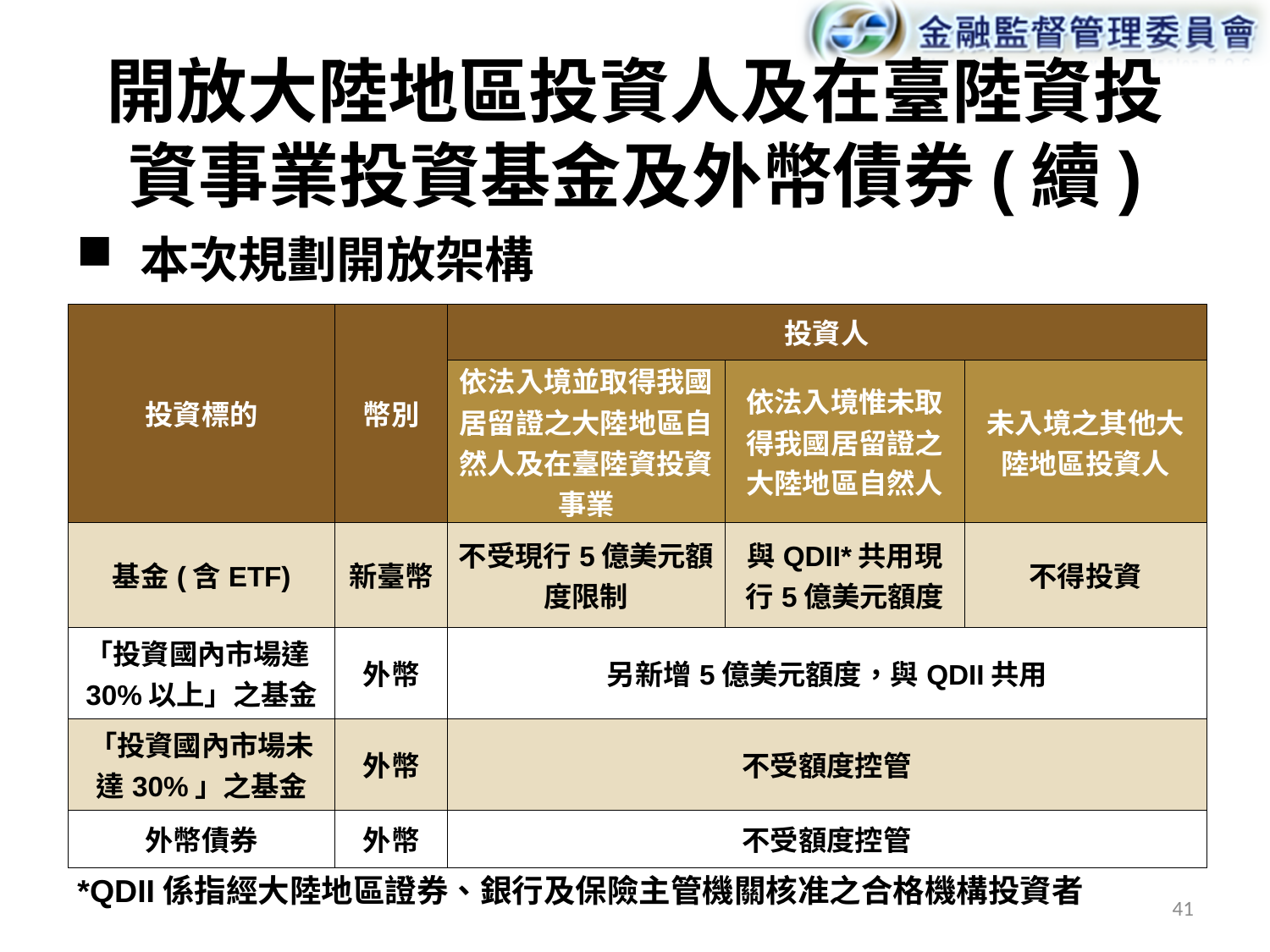

# 開放大陸地區投資人及在臺陸資投資事業投資基金及外幣債券(續)
本次規劃開放架構

| 投資標的 | 幣別 | 投資人 |  |  |
| --- | --- | --- | --- | --- |
|  |  | 依法入境並取得我國居留證之大陸地區自然人及在臺陸資投資事業 | 依法入境惟未取得我國居留證之大陸地區自然人 | 未入境之其他大陸地區投資人 |
| 基金(含ETF) | 新臺幣 | 不受現行5億美元額度限制 | 與QDII\*共用現行5億美元額度 | 不得投資 |
| 「投資國內市場達30%以上」之基金 | 外幣 | 另新增5億美元額度，與QDII共用 |  |  |
| 「投資國內市場未達30%」之基金 | 外幣 | 不受額度控管 |  |  |
| 外幣債券 | 外幣 | 不受額度控管 |  |  |
*QDII係指經大陸地區證券、銀行及保險主管機關核准之合格機構投資者
41